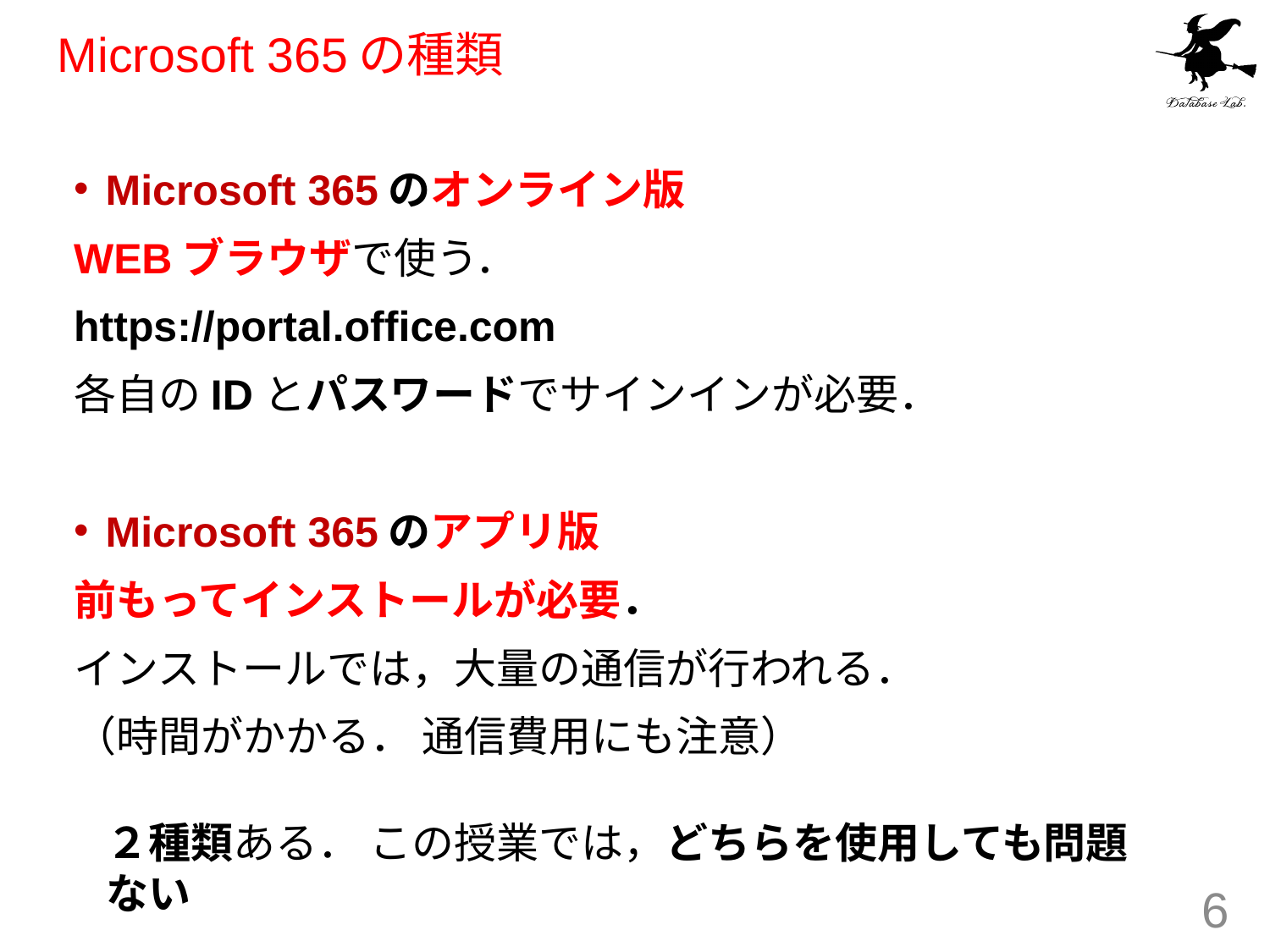

# Microsoft 365の種類
Microsoft 365のオンライン版
WEBブラウザで使う．
https://portal.office.com
各自のIDとパスワードでサインインが必要．

Microsoft 365のアプリ版
前もってインストールが必要．
インストールでは，大量の通信が行われる．
（時間がかかる． 通信費用にも注意）

２種類ある． この授業では，どちらを使用しても問題ない
6